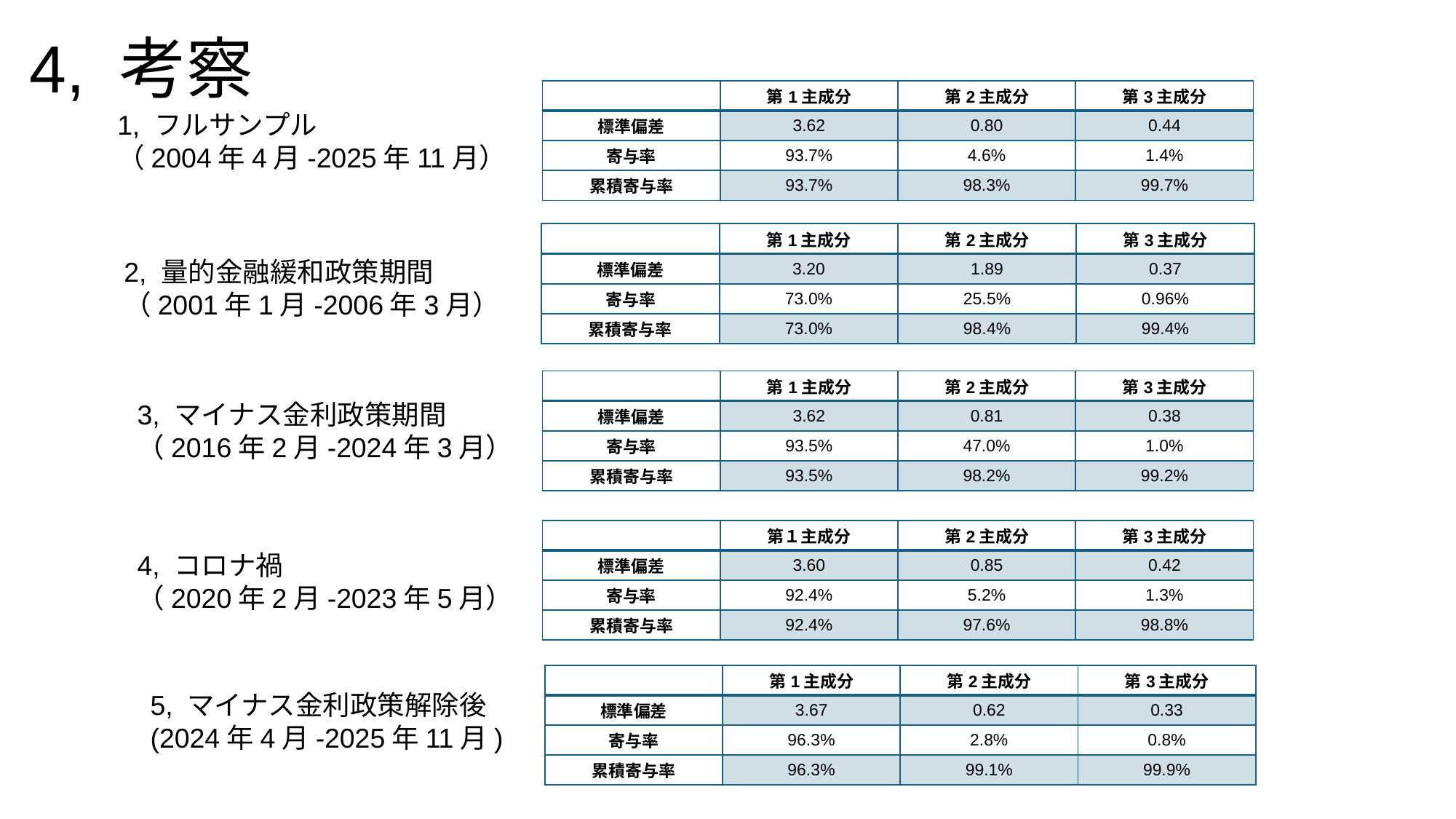

# 4, 考察
|  | 第1主成分 | 第2主成分 | 第3主成分 |
| --- | --- | --- | --- |
| 標準偏差 | 3.62 | 0.80 | 0.44 |
| 寄与率 | 93.7% | 4.6% | 1.4% |
| 累積寄与率 | 93.7% | 98.3% | 99.7% |
1, フルサンプル
（2004年4月-2025年11月）
|  | 第1主成分 | 第2主成分 | 第3主成分 |
| --- | --- | --- | --- |
| 標準偏差 | 3.20 | 1.89 | 0.37 |
| 寄与率 | 73.0% | 25.5% | 0.96% |
| 累積寄与率 | 73.0% | 98.4% | 99.4% |
2, 量的金融緩和政策期間
（2001年1月-2006年3月）
|  | 第1主成分 | 第2主成分 | 第3主成分 |
| --- | --- | --- | --- |
| 標準偏差 | 3.62 | 0.81 | 0.38 |
| 寄与率 | 93.5% | 47.0% | 1.0% |
| 累積寄与率 | 93.5% | 98.2% | 99.2% |
3, マイナス金利政策期間
（2016年2月-2024年3月）
|  | 第１主成分 | 第2主成分 | 第3主成分 |
| --- | --- | --- | --- |
| 標準偏差 | 3.60 | 0.85 | 0.42 |
| 寄与率 | 92.4% | 5.2% | 1.3% |
| 累積寄与率 | 92.4% | 97.6% | 98.8% |
4, コロナ禍
（2020年2月-2023年5月）
|  | 第1主成分 | 第2主成分 | 第3主成分 |
| --- | --- | --- | --- |
| 標準偏差 | 3.67 | 0.62 | 0.33 |
| 寄与率 | 96.3% | 2.8% | 0.8% |
| 累積寄与率 | 96.3% | 99.1% | 99.9% |
5, マイナス金利政策解除後
(2024年4月-2025年11月)